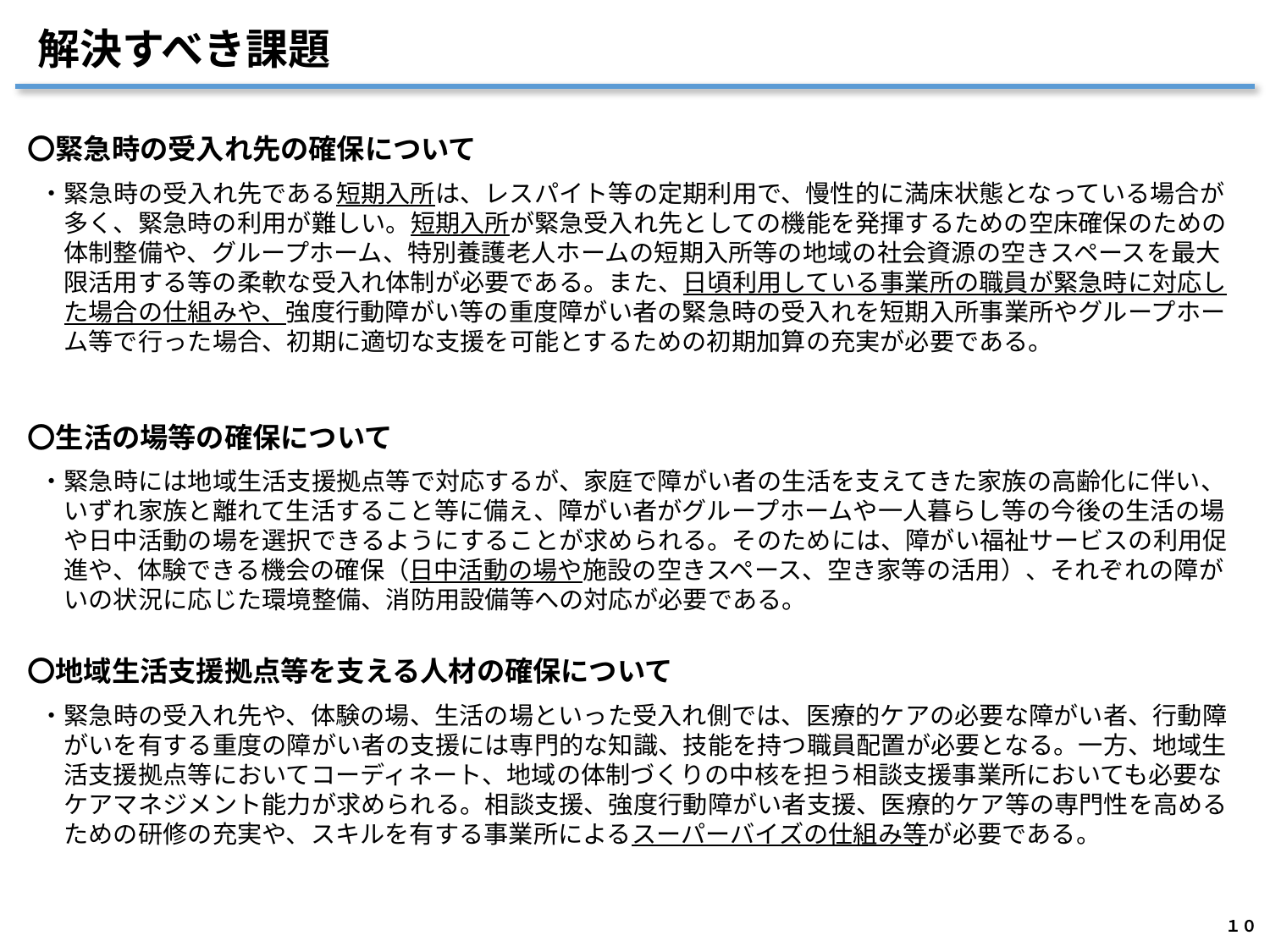

解決すべき課題
〇緊急時の受入れ先の確保について
・緊急時の受入れ先である短期入所は、レスパイト等の定期利用で、慢性的に満床状態となっている場合が多く、緊急時の利用が難しい。短期入所が緊急受入れ先としての機能を発揮するための空床確保のための体制整備や、グループホーム、特別養護老人ホームの短期入所等の地域の社会資源の空きスペースを最大限活用する等の柔軟な受入れ体制が必要である。また、日頃利用している事業所の職員が緊急時に対応した場合の仕組みや、強度行動障がい等の重度障がい者の緊急時の受入れを短期入所事業所やグループホーム等で行った場合、初期に適切な支援を可能とするための初期加算の充実が必要である。
〇生活の場等の確保について
・緊急時には地域生活支援拠点等で対応するが、家庭で障がい者の生活を支えてきた家族の高齢化に伴い、いずれ家族と離れて生活すること等に備え、障がい者がグループホームや一人暮らし等の今後の生活の場や日中活動の場を選択できるようにすることが求められる。そのためには、障がい福祉サービスの利用促進や、体験できる機会の確保（日中活動の場や施設の空きスペース、空き家等の活用）、それぞれの障がいの状況に応じた環境整備、消防用設備等への対応が必要である。
〇地域生活支援拠点等を支える人材の確保について
・緊急時の受入れ先や、体験の場、生活の場といった受入れ側では、医療的ケアの必要な障がい者、行動障がいを有する重度の障がい者の支援には専門的な知識、技能を持つ職員配置が必要となる。一方、地域生活支援拠点等においてコーディネート、地域の体制づくりの中核を担う相談支援事業所においても必要なケアマネジメント能力が求められる。相談支援、強度行動障がい者支援、医療的ケア等の専門性を高めるための研修の充実や、スキルを有する事業所によるスーパーバイズの仕組み等が必要である。
１０